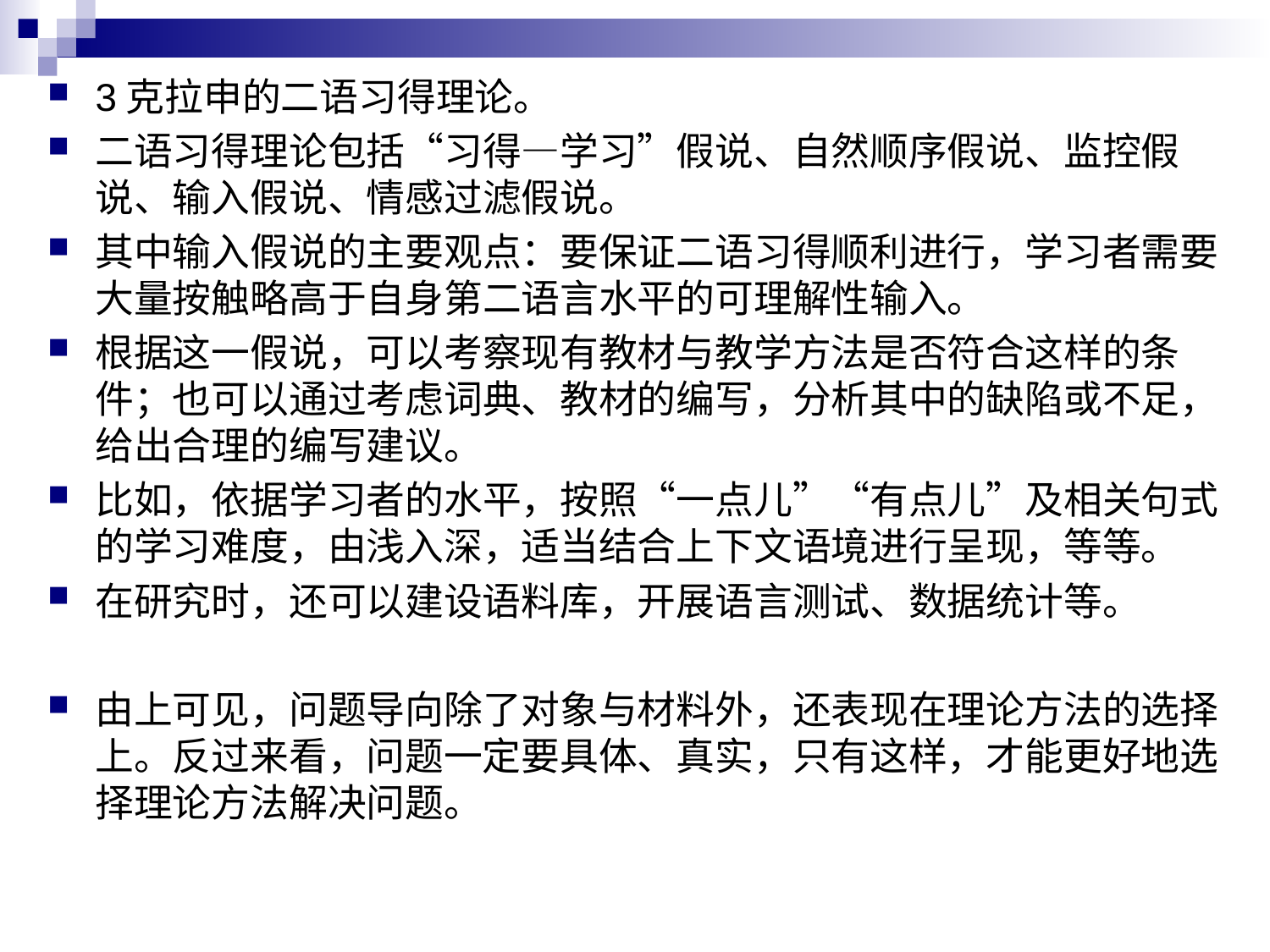

3克拉申的二语习得理论。
二语习得理论包括“习得—学习”假说、自然顺序假说、监控假说、输入假说、情感过滤假说。
其中输入假说的主要观点：要保证二语习得顺利进行，学习者需要大量按触略高于自身第二语言水平的可理解性输入。
根据这一假说，可以考察现有教材与教学方法是否符合这样的条件；也可以通过考虑词典、教材的编写，分析其中的缺陷或不足，给出合理的编写建议。
比如，依据学习者的水平，按照“一点儿”“有点儿”及相关句式的学习难度，由浅入深，适当结合上下文语境进行呈现，等等。
在研究时，还可以建设语料库，开展语言测试、数据统计等。

由上可见，问题导向除了对象与材料外，还表现在理论方法的选择上。反过来看，问题一定要具体、真实，只有这样，才能更好地选择理论方法解决问题。